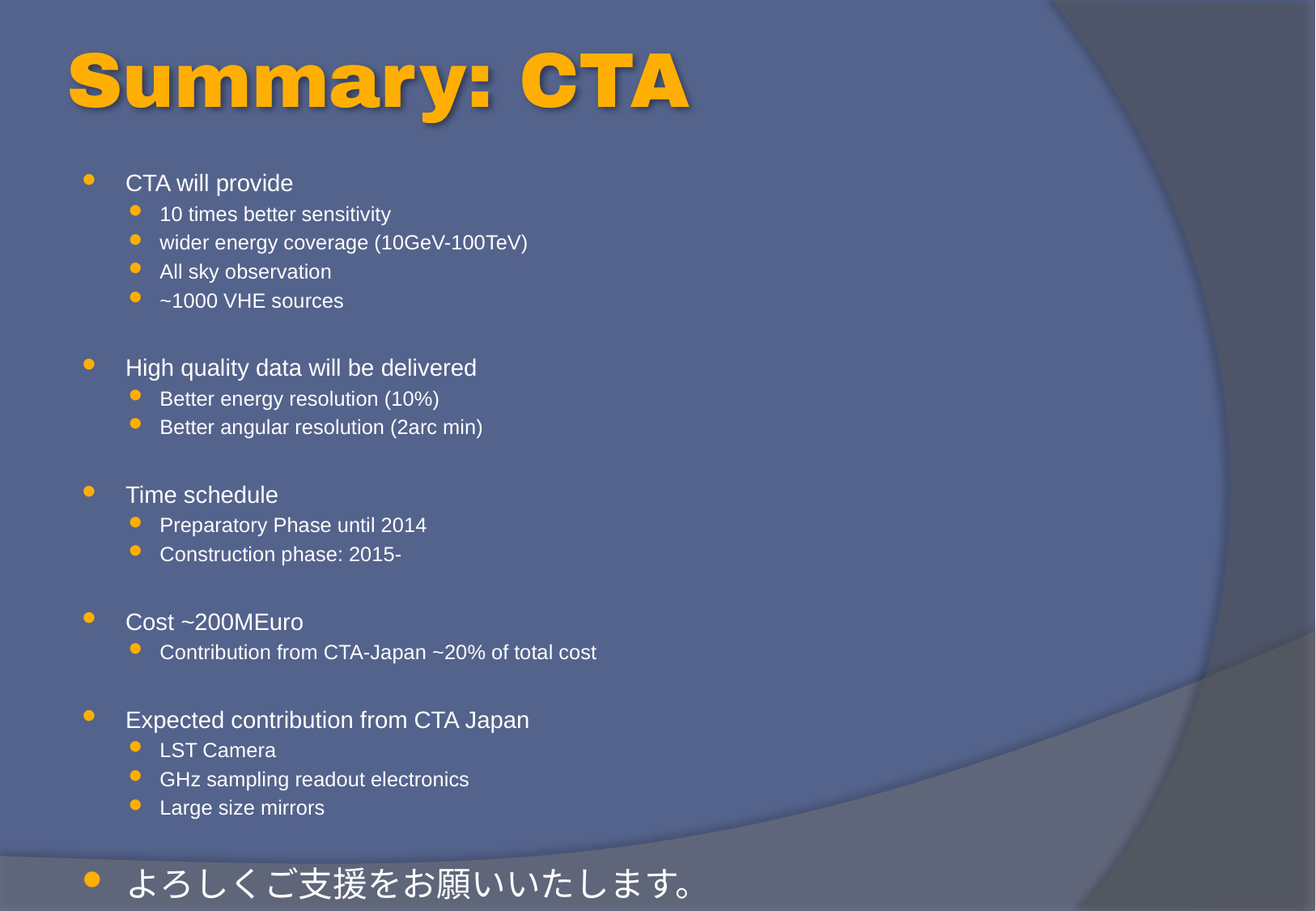

# Summary: CTA
CTA will provide
10 times better sensitivity
wider energy coverage (10GeV-100TeV)
All sky observation
~1000 VHE sources

High quality data will be delivered
Better energy resolution (10%)
Better angular resolution (2arc min)

Time schedule
Preparatory Phase until 2014
Construction phase: 2015-

Cost ~200MEuro
Contribution from CTA-Japan ~20% of total cost

Expected contribution from CTA Japan
LST Camera
GHz sampling readout electronics
Large size mirrors

よろしくご支援をお願いいたします。